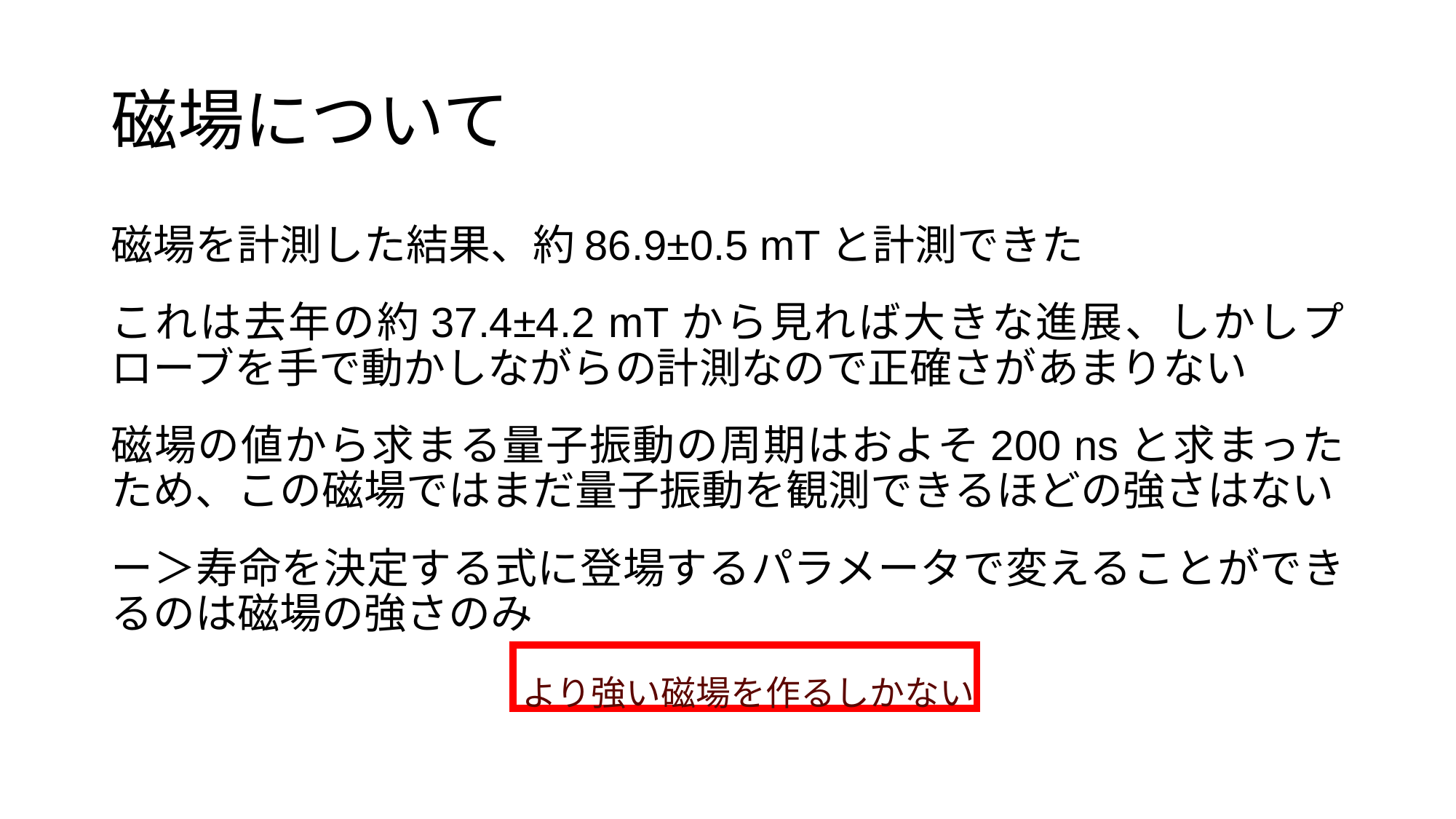

# 磁場について
磁場を計測した結果、約86.9±0.5 mTと計測できた
これは去年の約37.4±4.2 mTから見れば大きな進展、しかしプローブを手で動かしながらの計測なので正確さがあまりない
磁場の値から求まる量子振動の周期はおよそ200 nsと求まったため、この磁場ではまだ量子振動を観測できるほどの強さはない
ー＞寿命を決定する式に登場するパラメータで変えることができるのは磁場の強さのみ
　より強い磁場を作るしかない